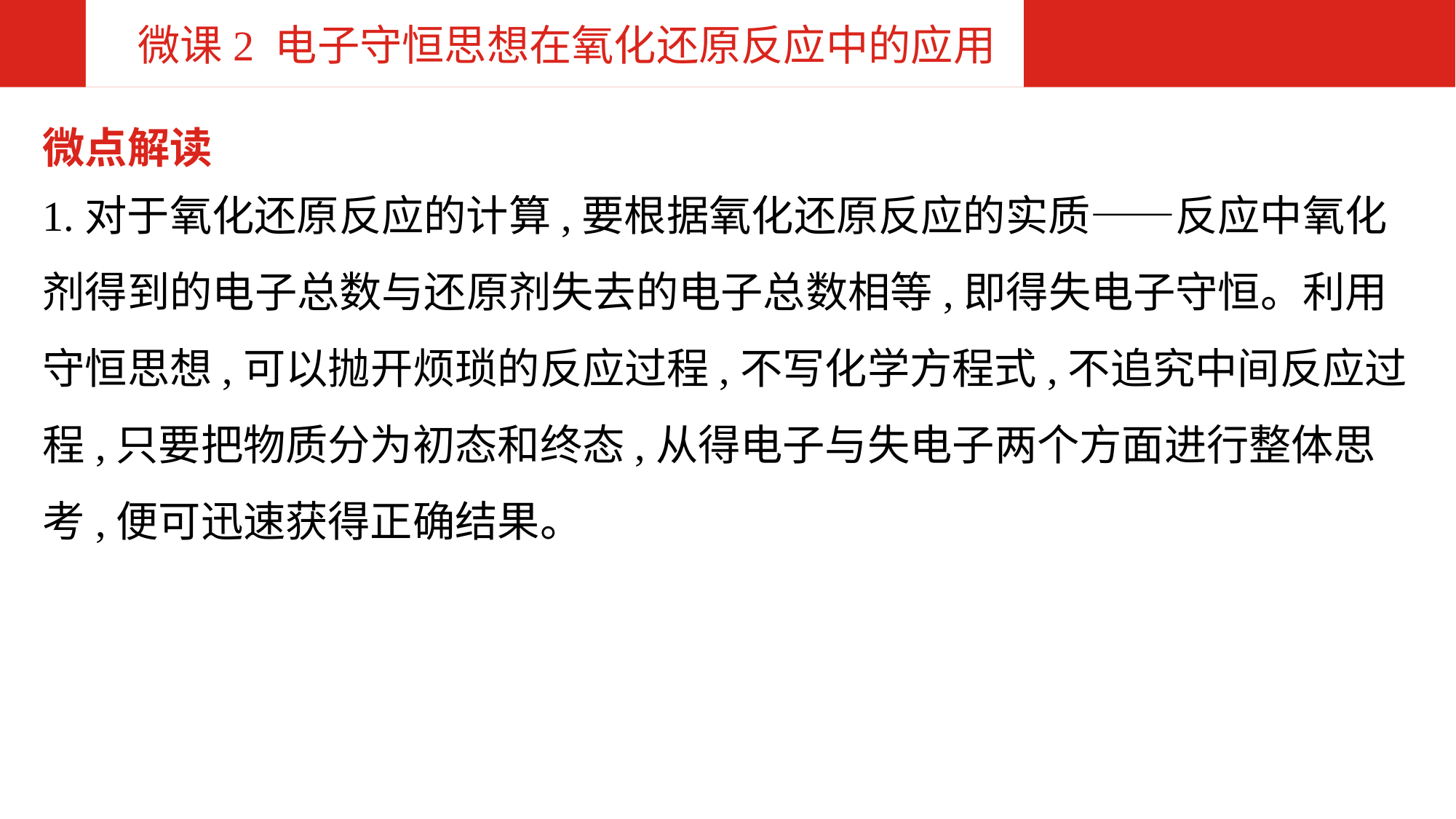

微课2 电子守恒思想在氧化还原反应中的应用

微点解读
1.对于氧化还原反应的计算,要根据氧化还原反应的实质——反应中氧化剂得到的电子总数与还原剂失去的电子总数相等,即得失电子守恒。利用守恒思想,可以抛开烦琐的反应过程,不写化学方程式,不追究中间反应过程,只要把物质分为初态和终态,从得电子与失电子两个方面进行整体思考,便可迅速获得正确结果。